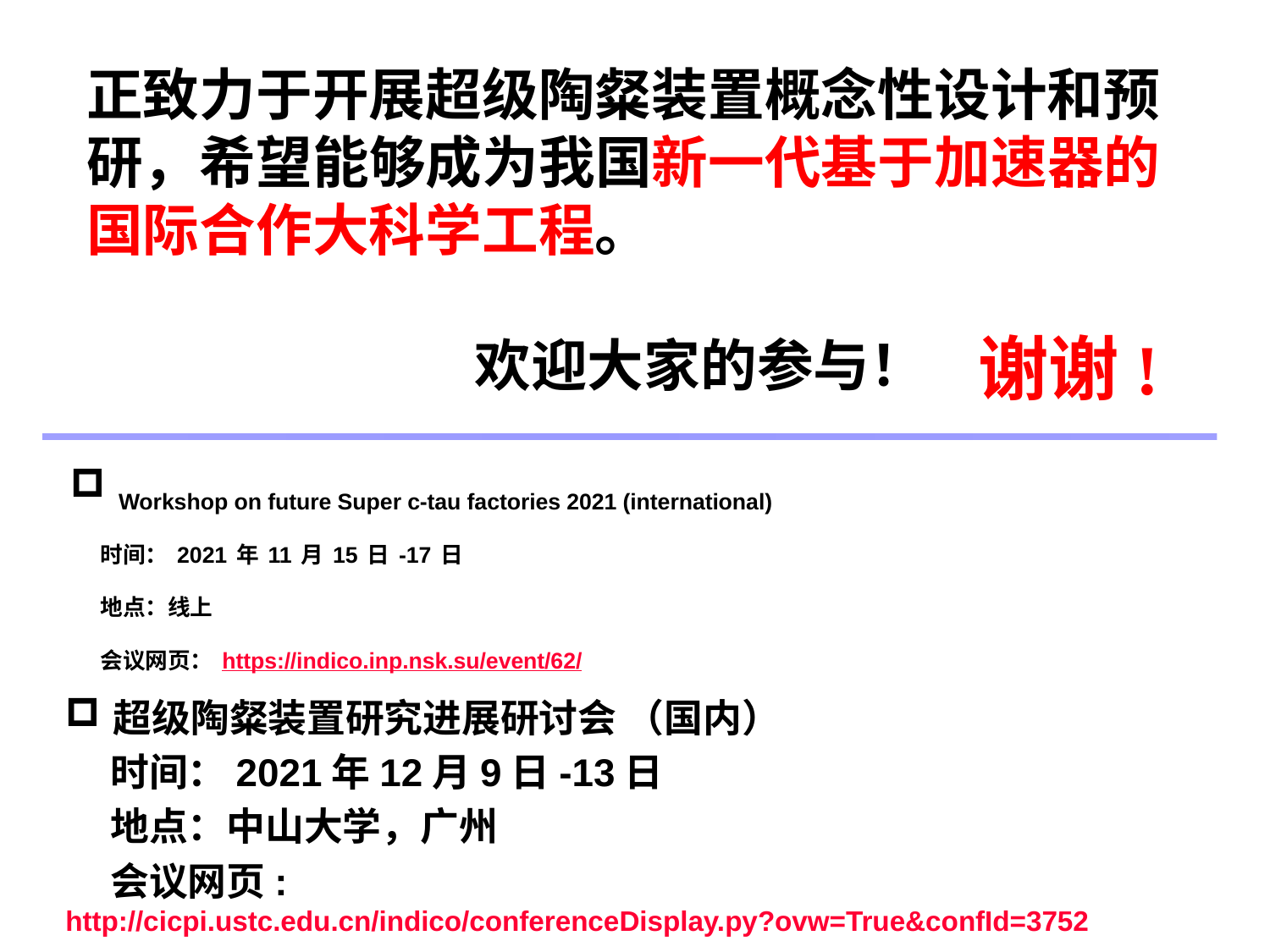

正致力于开展超级陶粲装置概念性设计和预研，希望能够成为我国新一代基于加速器的国际合作大科学工程。

                             欢迎大家的参与！
谢谢!
Workshop on future Super c-tau factories 2021 (international)
    时间：2021年11月15日-17日
    地点：线上
    会议网页：https://indico.inp.nsk.su/event/62/
超级陶粲装置研究进展研讨会 （国内）
    时间：2021年12月9日-13日
    地点：中山大学，广州
    会议网页: http://cicpi.ustc.edu.cn/indico/conferenceDisplay.py?ovw=True&confId=3752